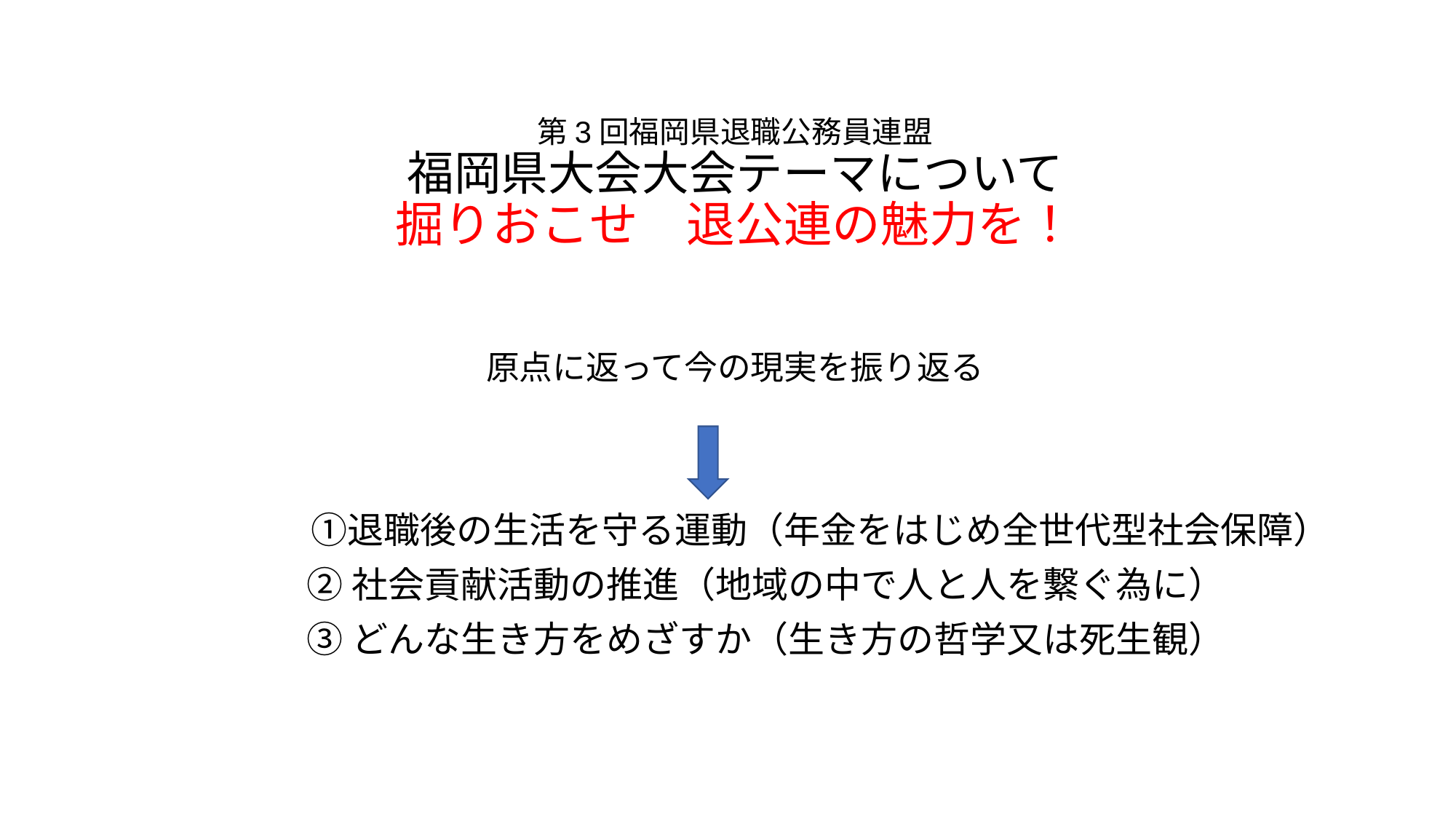

# 第3回福岡県退職公務員連盟 福岡県大会大会テーマについて 掘りおこせ　退公連の魅力を！ 原点に返って今の現実を振り返る

　　　①退職後の生活を守る運動（年金をはじめ全世代型社会保障）
②社会貢献活動の推進（地域の中で人と人を繋ぐ為に）
③どんな生き方をめざすか（生き方の哲学又は死生観）